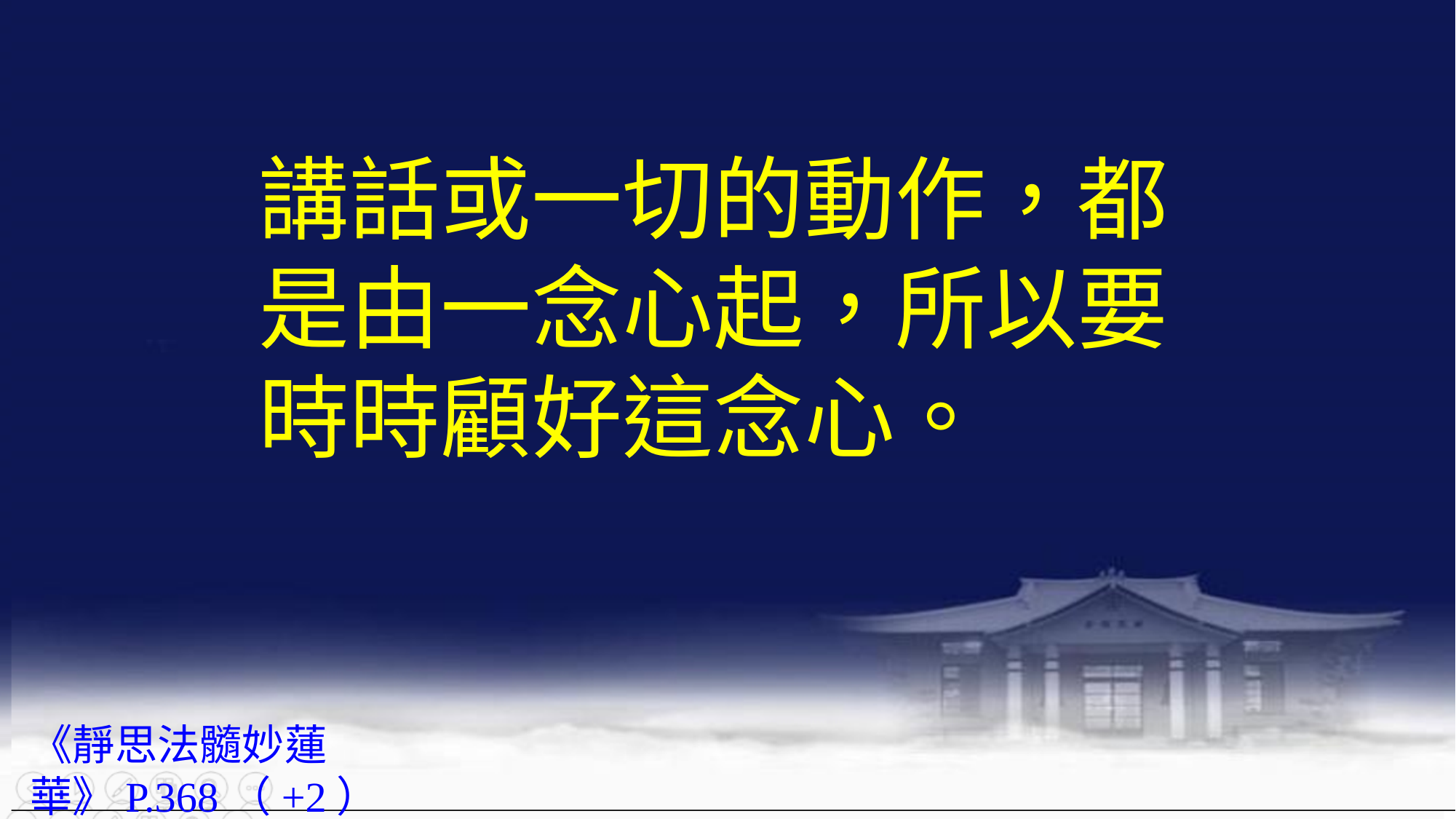

講話或一切的動作，都是由一念心起，所以要時時顧好這念心。
《靜思法髓妙蓮華》P.368（+2）